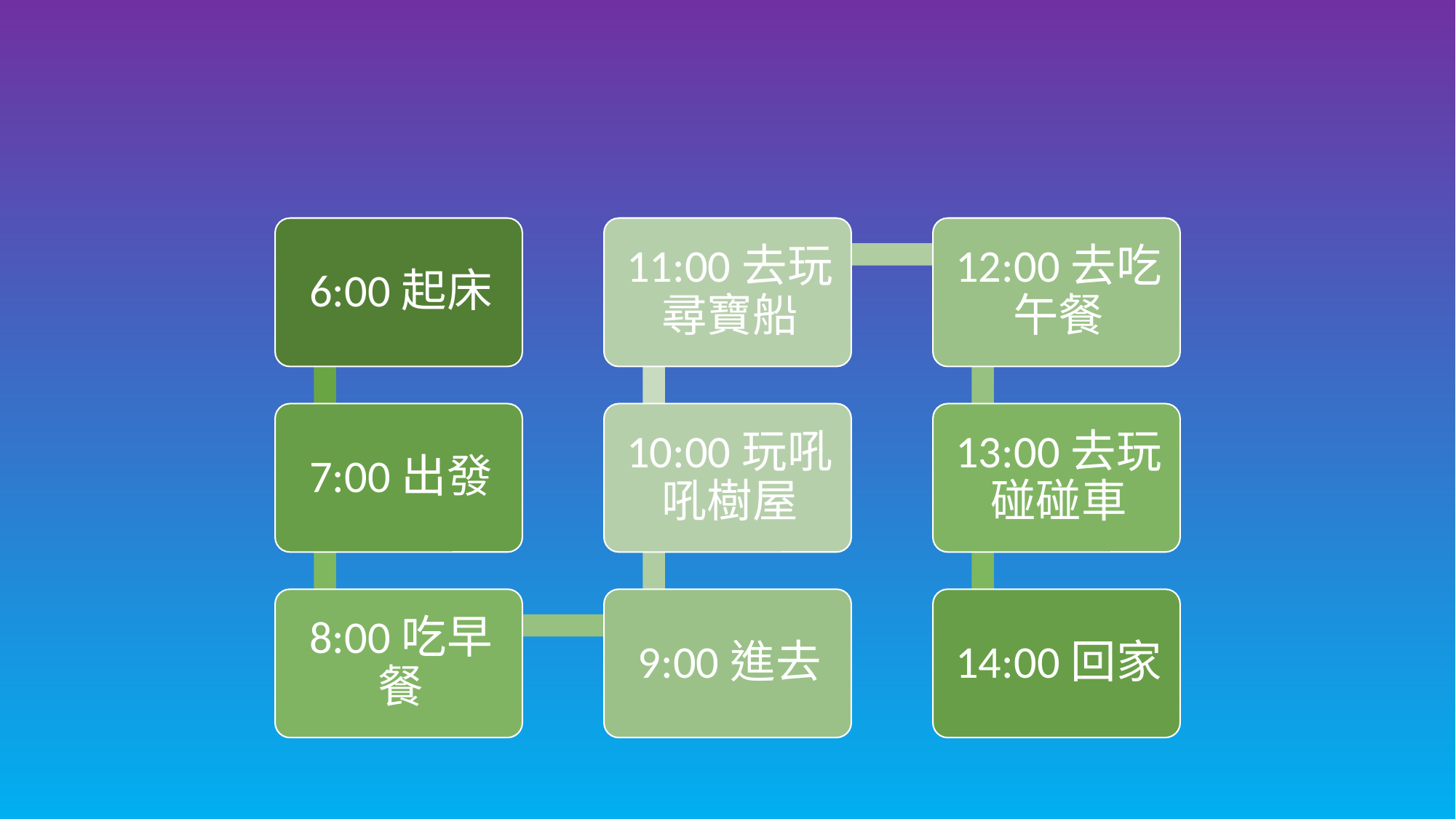

#
6:00起床
7:00出發
8:00吃早餐
9:00進去
10:00玩吼吼樹屋
11:00去玩尋寶船
12:00去吃午餐
13:00去玩碰碰車
14:00回家